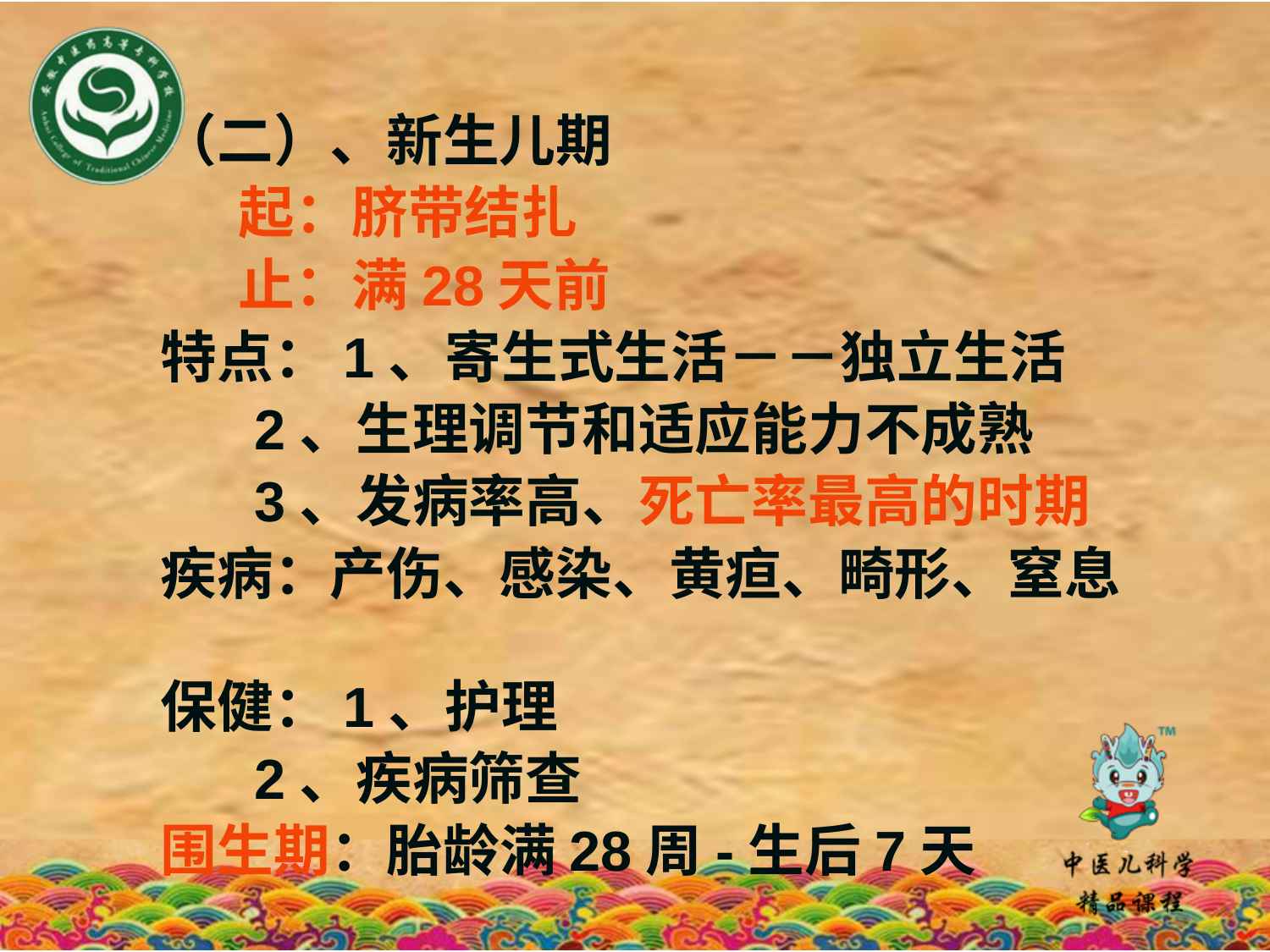

（二）、新生儿期
     起：脐带结扎
     止：满28天前
特点：1、寄生式生活－－独立生活
      2、生理调节和适应能力不成熟
      3、发病率高、死亡率最高的时期
疾病：产伤、感染、黄疸、畸形、窒息
保健：1、护理
      2、疾病筛查
围生期：胎龄满28周-生后7天